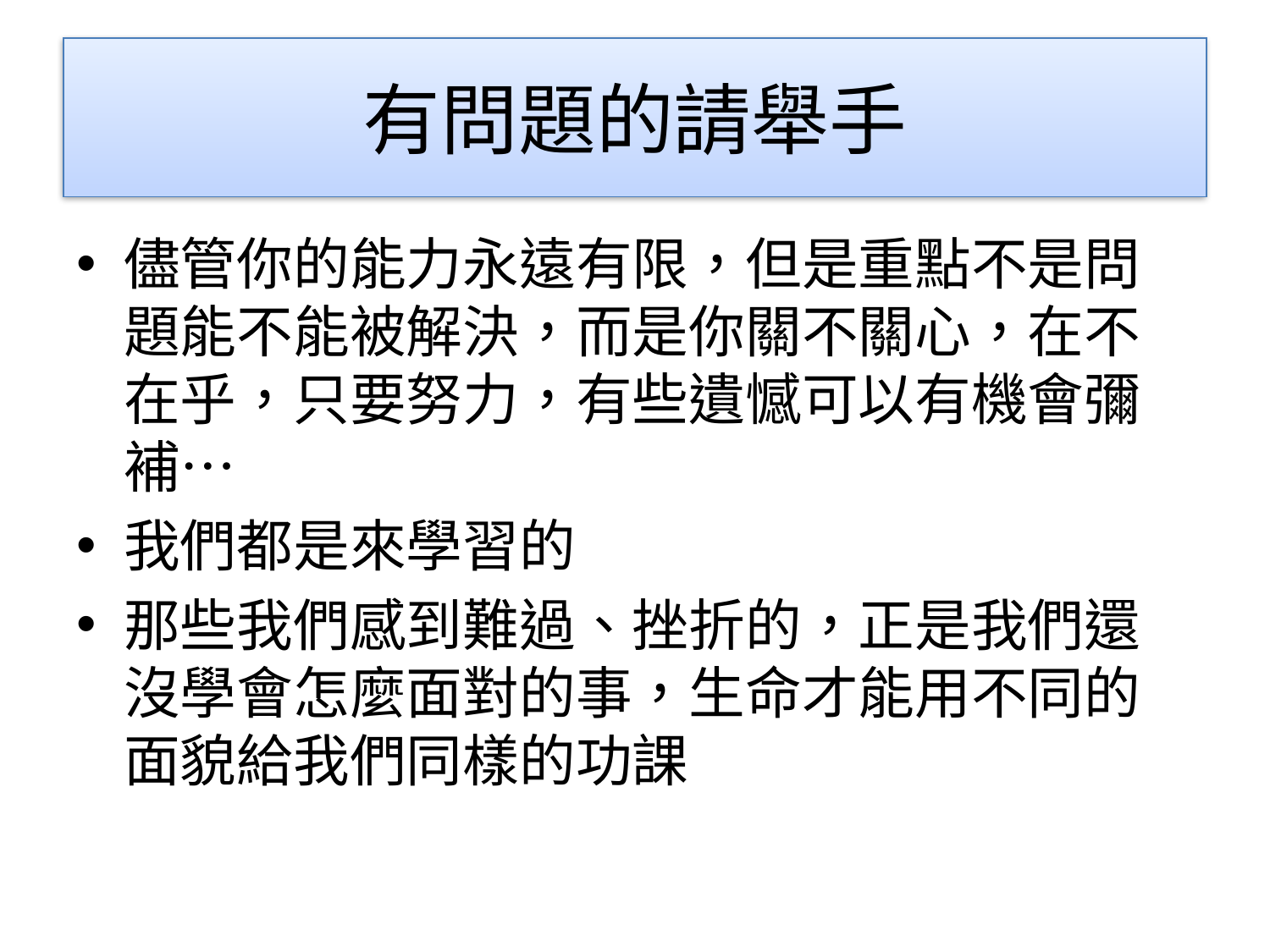

# 有問題的請舉手
儘管你的能力永遠有限，但是重點不是問題能不能被解決，而是你關不關心，在不在乎，只要努力，有些遺憾可以有機會彌補…
我們都是來學習的
那些我們感到難過、挫折的，正是我們還沒學會怎麼面對的事，生命才能用不同的面貌給我們同樣的功課